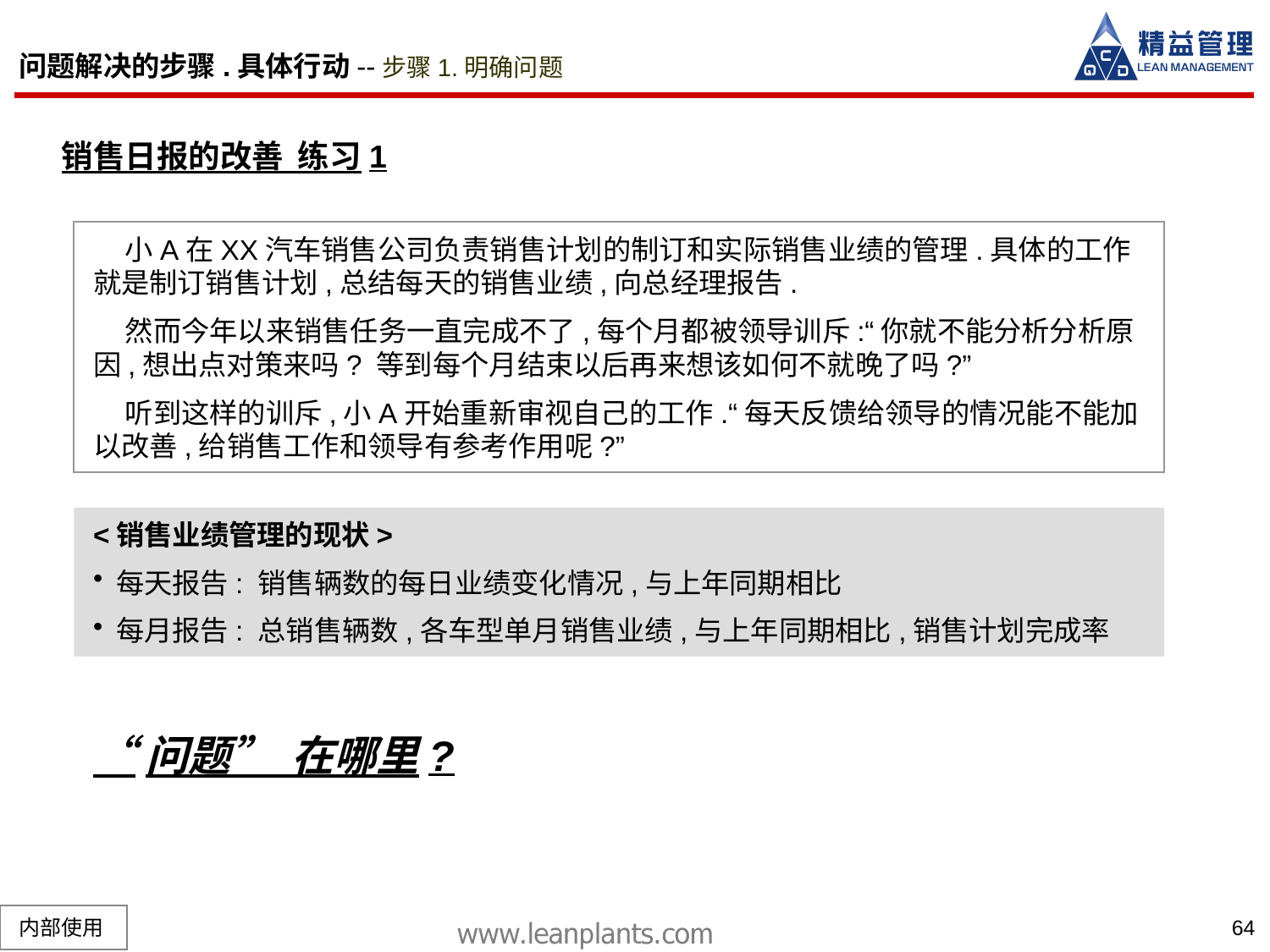

问题解决的步骤.具体行动--步骤1.明确问题
销售日报的改善  练习1
    小A在XX汽车销售公司负责销售计划的制订和实际销售业绩的管理.具体的工作就是制订销售计划,总结每天的销售业绩,向总经理报告.
    然而今年以来销售任务一直完成不了,每个月都被领导训斥:“你就不能分析分析原因,想出点对策来吗? 等到每个月结束以后再来想该如何不就晚了吗?”
    听到这样的训斥,小A开始重新审视自己的工作.“每天反馈给领导的情况能不能加以改善,给销售工作和领导有参考作用呢?”
<销售业绩管理的现状>
 每天报告: 销售辆数的每日业绩变化情况,与上年同期相比
 每月报告: 总销售辆数,各车型单月销售业绩,与上年同期相比,销售计划完成率
“问题”  在哪里?
内部使用